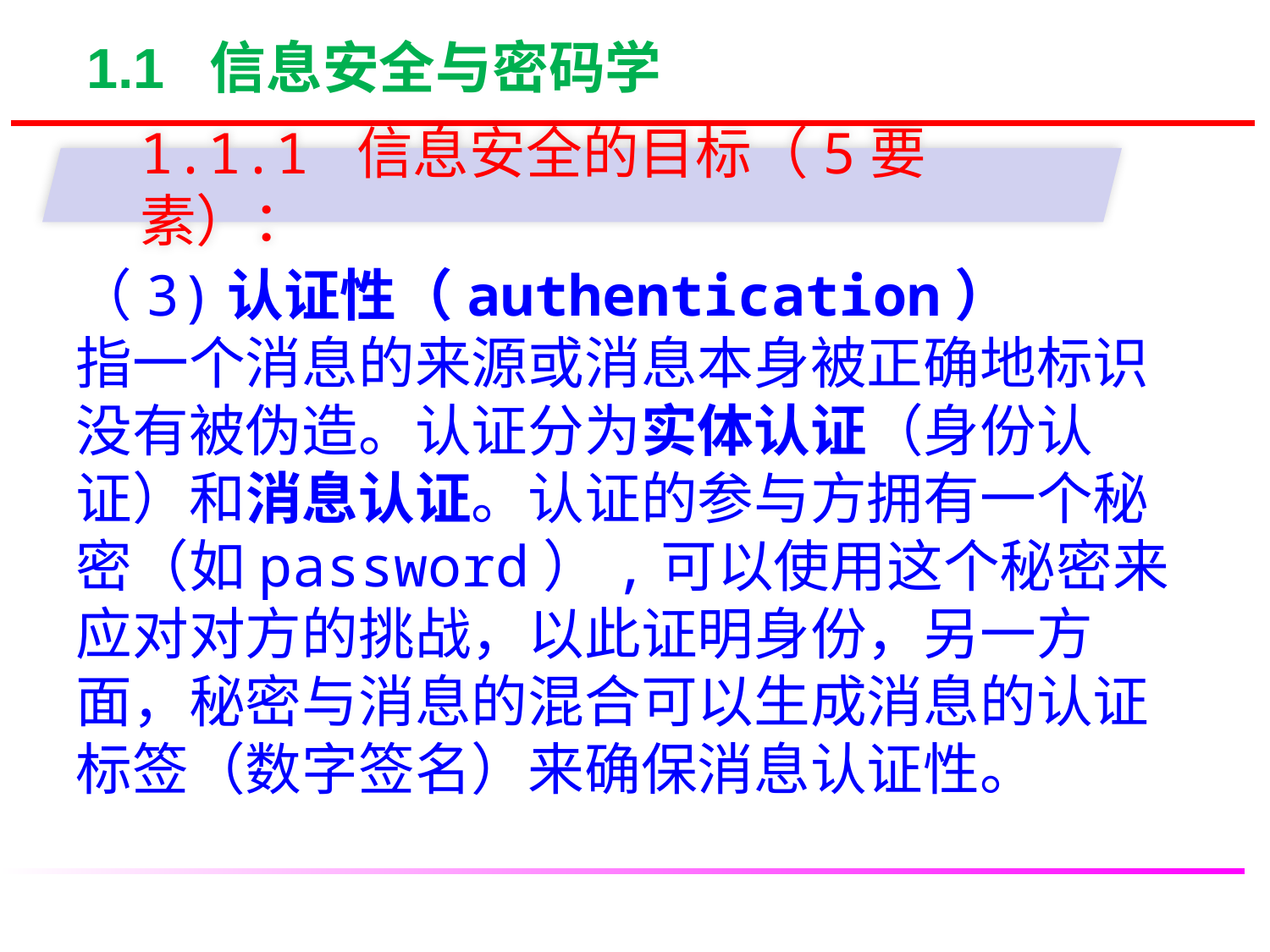

1.1  信息安全与密码学
1.1.1 信息安全的目标（5要素）：
（3)认证性（authentication）
指一个消息的来源或消息本身被正确地标识没有被伪造。认证分为实体认证（身份认证）和消息认证。认证的参与方拥有一个秘密（如password）,可以使用这个秘密来应对对方的挑战，以此证明身份，另一方面，秘密与消息的混合可以生成消息的认证标签（数字签名）来确保消息认证性。